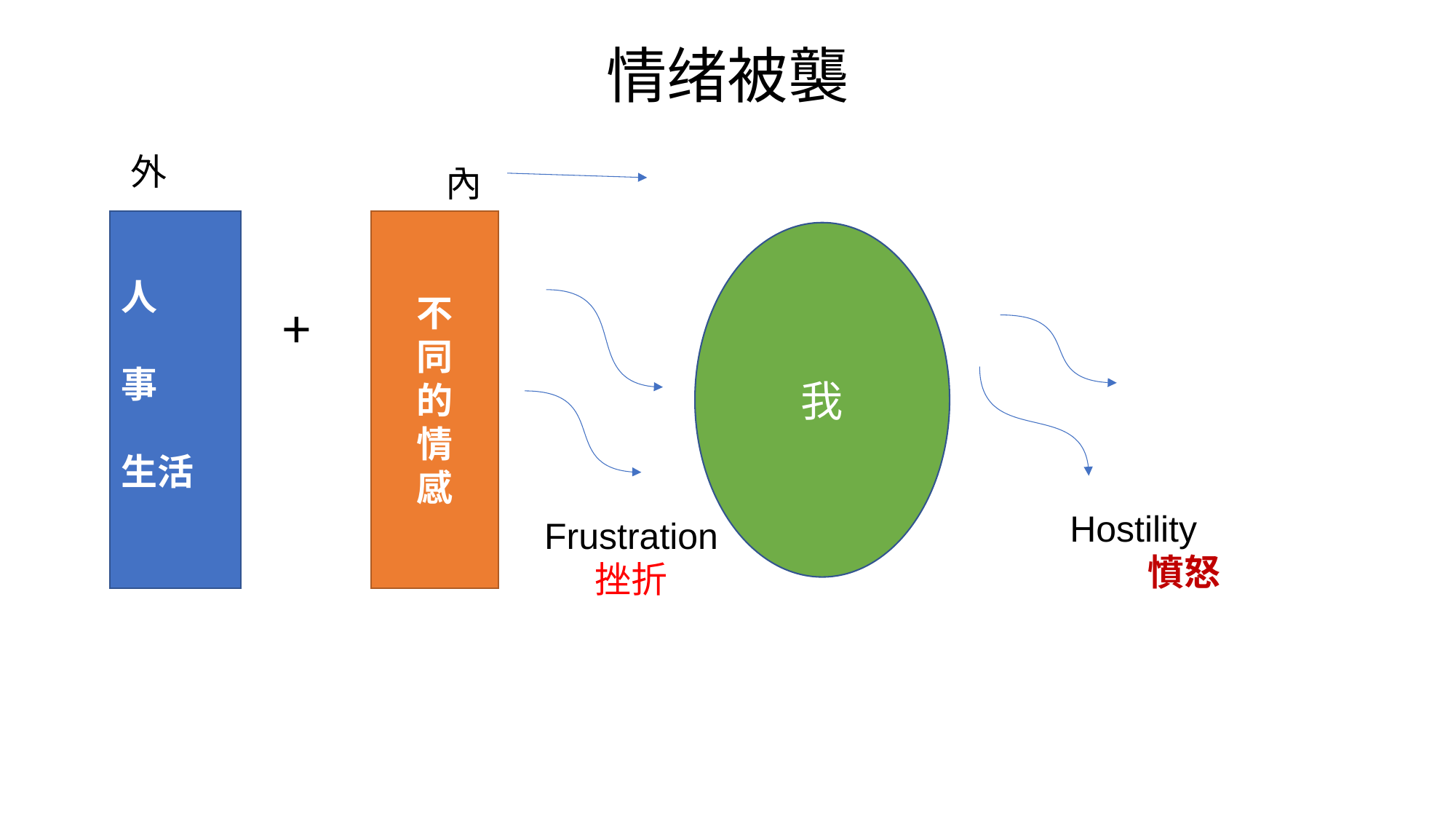

# 情绪被襲

外
內
不
同
的
情
感
人

事

生活

我
+

    Hostility            憤怒

Frustration
挫折